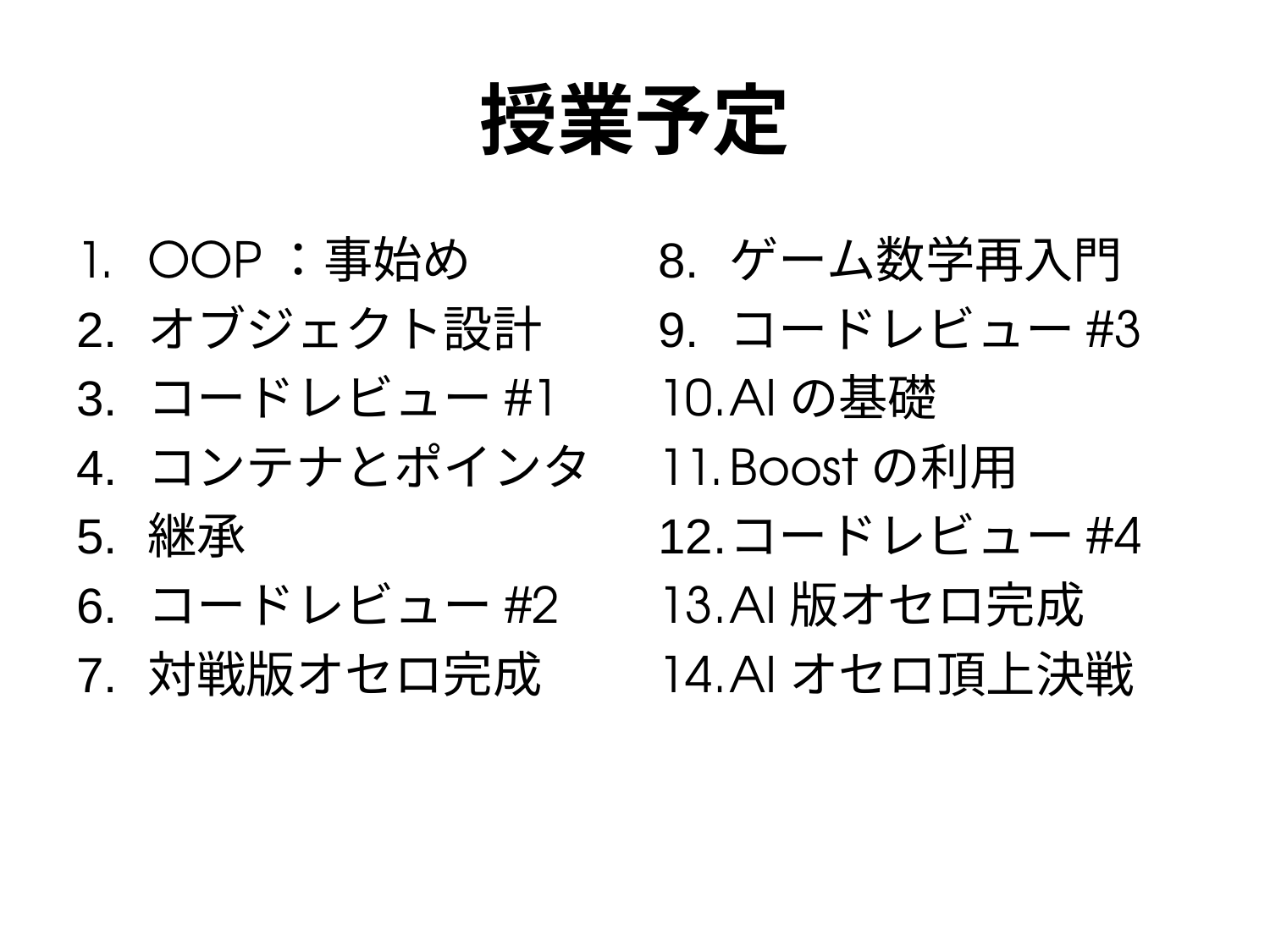

# 授業予定
OOP：事始め
オブジェクト設計
コードレビュー#1
コンテナとポインタ
継承
コードレビュー#2
対戦版オセロ完成
ゲーム数学再入門
コードレビュー#3
AIの基礎
Boostの利用
コードレビュー#4
AI版オセロ完成
AIオセロ頂上決戦